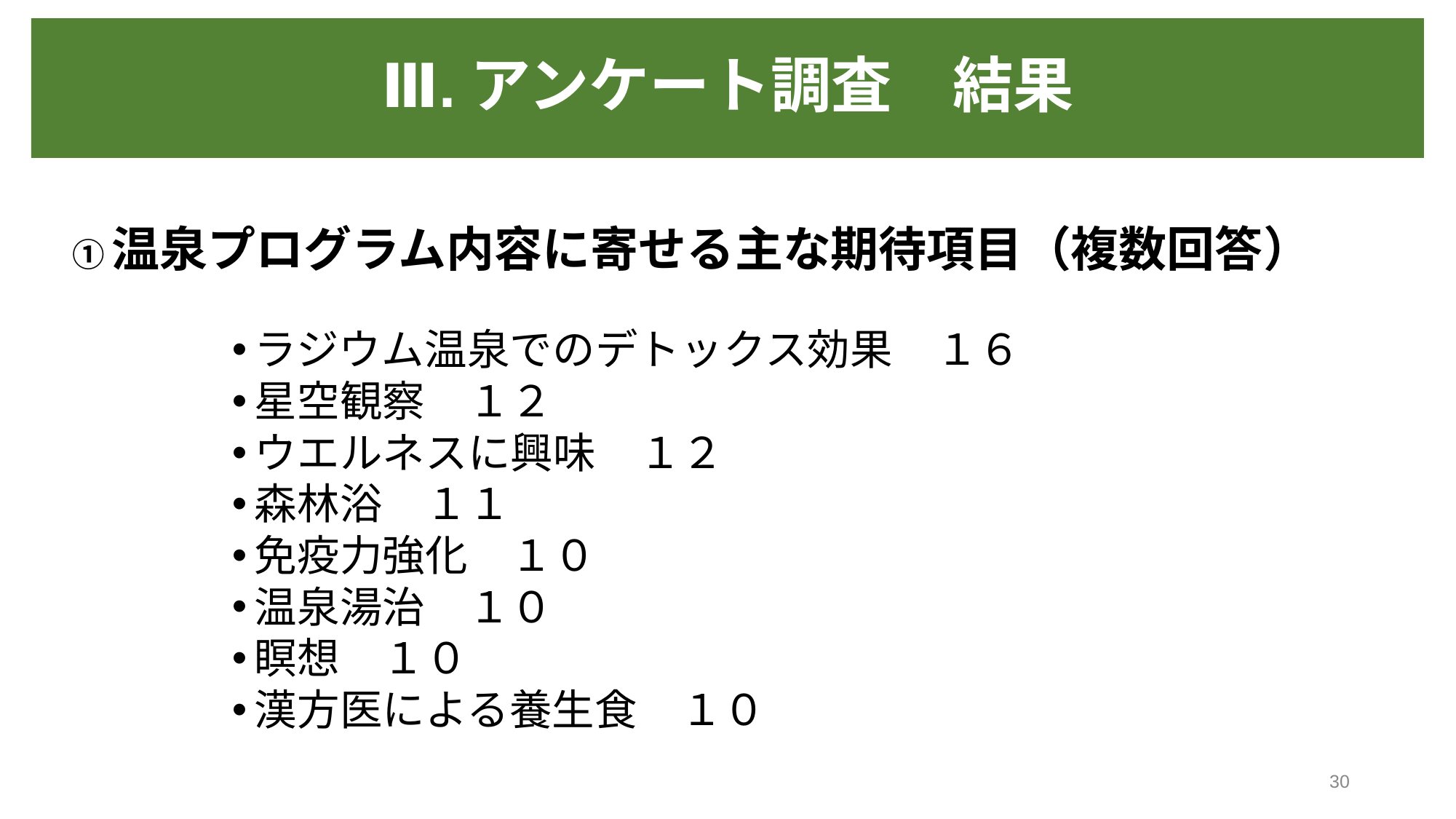

# Ⅲ.アンケート調査　結果
①温泉プログラム内容に寄せる主な期待項目（複数回答）

ラジウム温泉でのデトックス効果　１６
星空観察　１２
ウエルネスに興味　１２
森林浴　１１
免疫力強化　１０
温泉湯治　１０
瞑想　１０
漢方医による養生食　１０
30